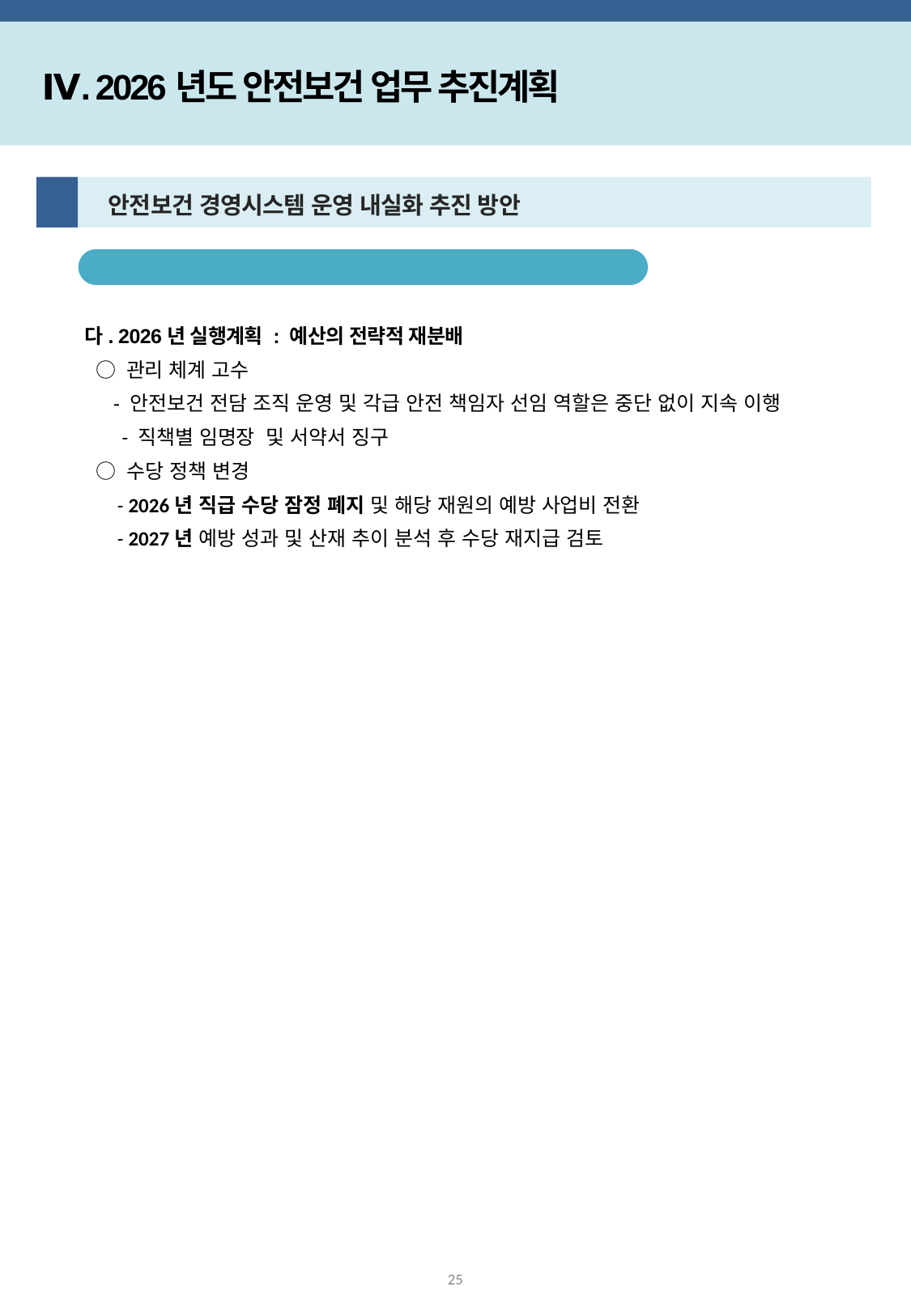

Ⅳ. 2026년도 안전보건 업무 추진계획
1
  안전보건 경영시스템 운영 내실화 추진 방안
안전관리 체계 유지 및 직책수당 단계별 실행

다. 2026년 실행계획 : 예산의 전략적 재분배
  ○ 관리 체계 고수
     - 안전보건 전담 조직 운영 및 각급 안전 책임자 선임 역할은 중단 없이 지속 이행
        - 직책별 임명장  및 서약서 징구
  ○ 수당 정책 변경
       - 2026년 직급 수당 잠정 폐지 및 해당 재원의 예방 사업비 전환
       - 2027년 예방 성과 및 산재 추이 분석 후 수당 재지급 검토
25